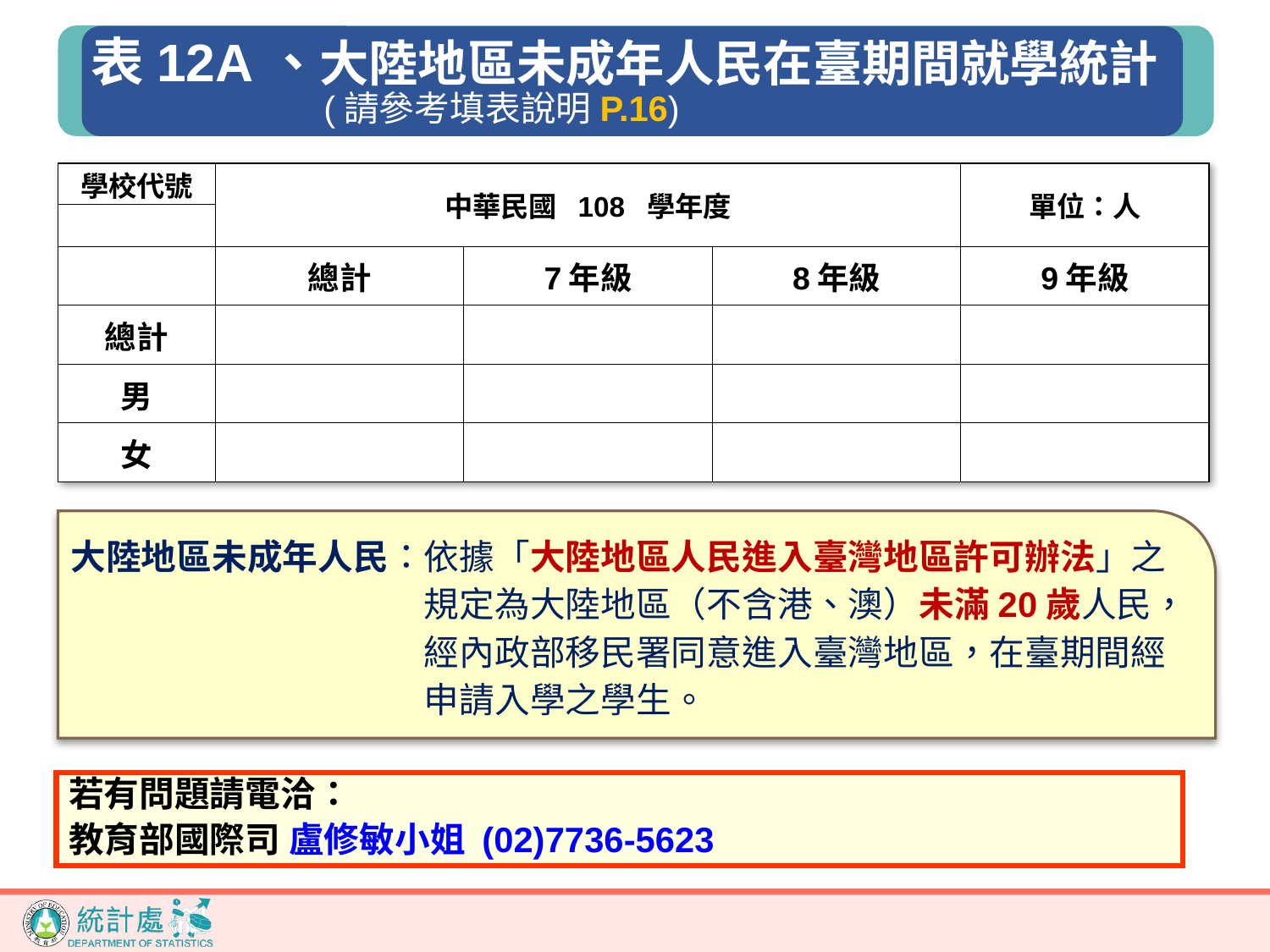

表12A、大陸地區未成年人民在臺期間就學統計
                  (請參考填表說明P.16)
| 學校代號 | 中華民國 108 學年度 |  |  | 單位：人 |
| --- | --- | --- | --- | --- |
|  |  |  |  |  |
|  | 總計 | 7年級 | 8年級 | 9年級 |
| 總計 |  |  |  |  |
| 男 |  |  |  |  |
| 女 |  |  |  |  |
大陸地區未成年人民：依據「大陸地區人民進入臺灣地區許可辦法」之
　　　　　　　　　　規定為大陸地區（不含港、澳）未滿20歲人民，
　　　　　　　　　　經內政部移民署同意進入臺灣地區，在臺期間經
　　　　　　　　　　申請入學之學生。
若有問題請電洽：
教育部國際司 盧修敏小姐 (02)7736-5623
36